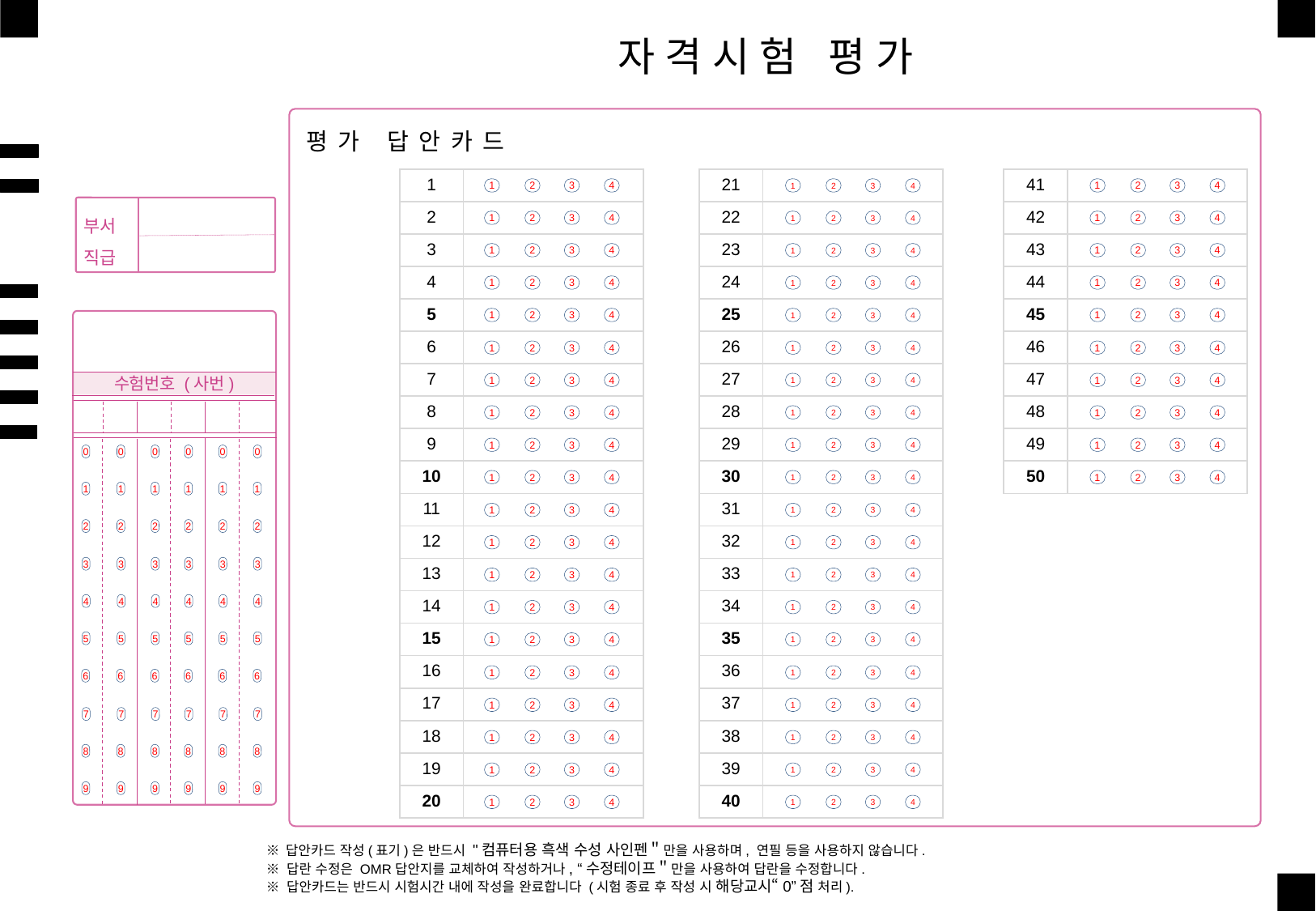

자격시험 평가

평가 답안카드

| 1 |  |
| --- | --- |
| 2 |  |
| 3 |  |
| 4 |  |
| 5 |  |
| 6 |  |
| 7 |  |
| 8 |  |
| 9 |  |
| 10 |  |
| 11 |  |
| 12 |  |
| 13 |  |
| 14 |  |
| 15 |  |
| 16 |  |
| 17 |  |
| 18 |  |
| 19 |  |
| 20 |  |
| 21 |  |
| --- | --- |
| 22 |  |
| 23 |  |
| 24 |  |
| 25 |  |
| 26 |  |
| 27 |  |
| 28 |  |
| 29 |  |
| 30 |  |
| 31 |  |
| 32 |  |
| 33 |  |
| 34 |  |
| 35 |  |
| 36 |  |
| 37 |  |
| 38 |  |
| 39 |  |
| 40 |  |
| 41 |  |
| --- | --- |
| 42 |  |
| 43 |  |
| 44 |  |
| 45 |  |
| 46 |  |
| 47 |  |
| 48 |  |
| 49 |  |
| 50 |  |
1
2
3
4
1
2
3
4
1
2
3
4
1
2
3
4
1
2
3
4
1
2
3
4
1
2
3
4
1
2
3
4
1
2
3
4
1
2
3
4
1
2
3
4
1
2
3
4
1
2
3
4
1
2
3
4
1
2
3
4

부서
직급

1
2
3
4
1
2
3
4
1
2
3
4
1
2
3
4
1
2
3
4
1
2
3
4
1
2
3
4
1
2
3
4
1
2
3
4
1
2
3
4
1
2
3
4
1
2
3
4
1
2
3
4
1
2
3
4
1
2
3
4

수험번호 (사번)

0
1
2
3
4
5
6
7
8
9
0
1
2
3
4
5
6
7
8
9
0
1
2
3
4
5
6
7
8
9
0
1
2
3
4
5
6
7
8
9
0
1
2
3
4
5
6
7
8
9
0
1
2
3
4
5
6
7
8
9
1
2
3
4
1
2
3
4
1
2
3
4
1
2
3
4
1
2
3
4
1
2
3
4
1
2
3
4
1
2
3
4
1
2
3
4
1
2
3
4
1
2
3
4
1
2
3
4
1
2
3
4
1
2
3
4
1
2
3
4
1
2
3
4
1
2
3
4
1
2
3
4
1
2
3
4
1
2
3
4
※ 답안카드 작성(표기)은 반드시 "컴퓨터용 흑색 수성 사인펜＂만을 사용하며, 연필 등을 사용하지 않습니다.
※ 답란 수정은 OMR답안지를 교체하여 작성하거나, “수정테이프＂만을 사용하여 답란을 수정합니다.
※ 답안카드는 반드시 시험시간 내에 작성을 완료합니다 (시험 종료 후 작성 시 해당교시“0”점 처리).